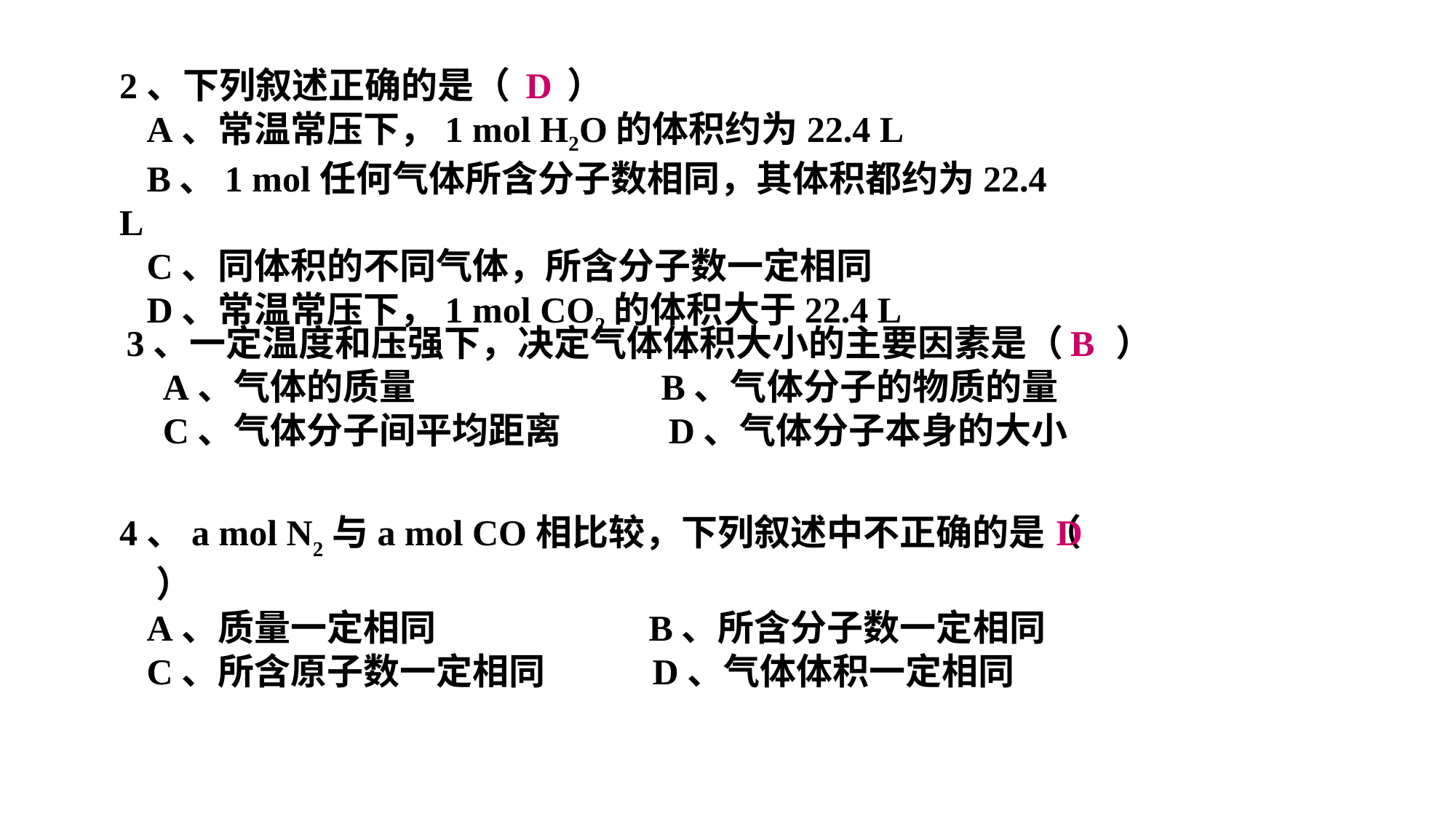

2、下列叙述正确的是（       ）
   A、常温常压下，1 mol H2O的体积约为22.4 L
   B、1 mol任何气体所含分子数相同，其体积都约为22.4 L
   C、同体积的不同气体，所含分子数一定相同
   D、常温常压下，1 mol CO2的体积大于22.4 L
D
3、一定温度和压强下，决定气体体积大小的主要因素是（　  ）
    A、气体的质量                    　　B、气体分子的物质的量
    C、气体分子间平均距离            D、气体分子本身的大小
B
4、a mol N2与a mol CO相比较，下列叙述中不正确的是（  　）
   A、质量一定相同                　　B、所含分子数一定相同
   C、所含原子数一定相同            D、气体体积一定相同
D